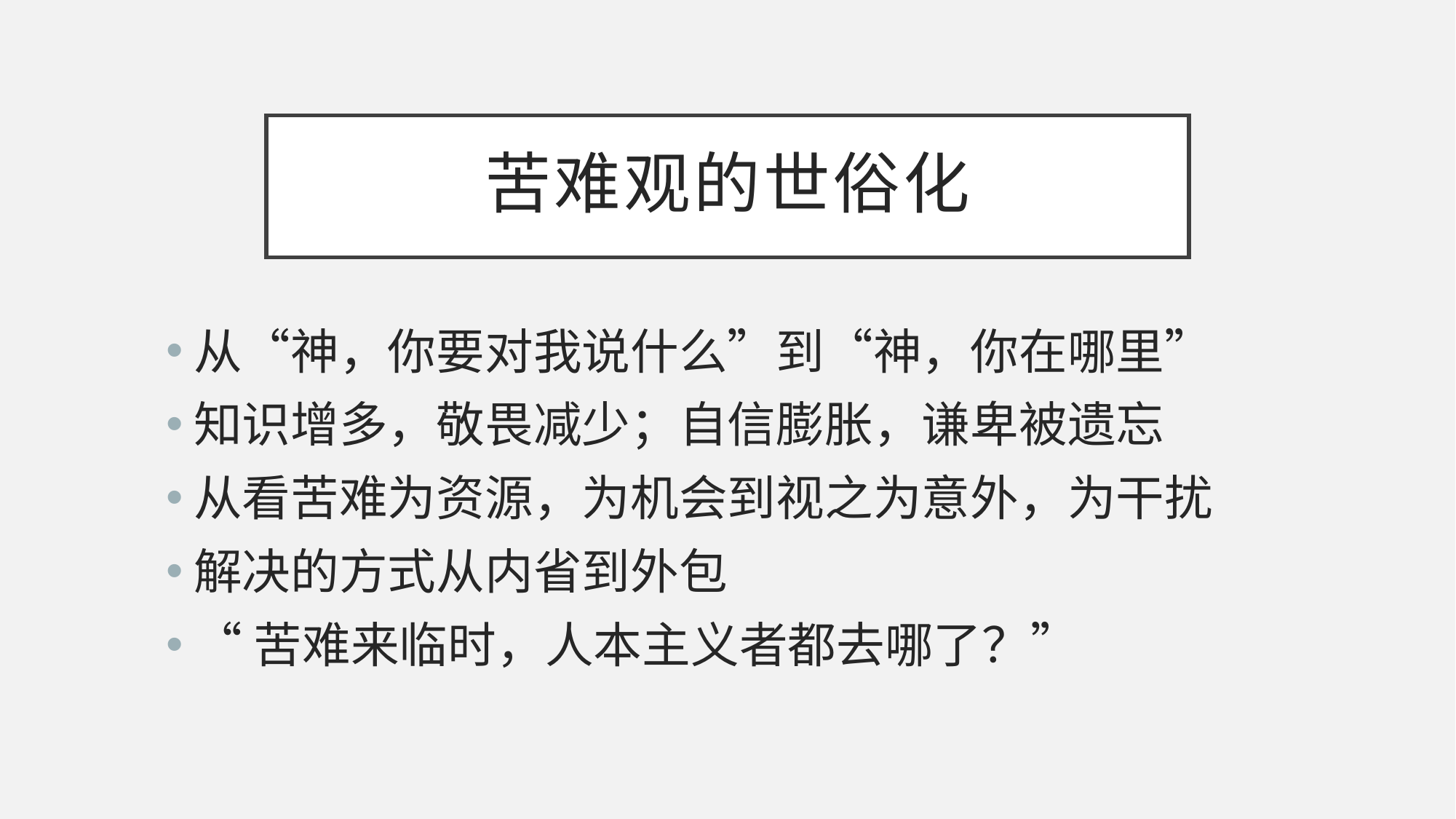

# 苦难观的世俗化
从“神，你要对我说什么”到“神，你在哪里”
知识增多，敬畏减少；自信膨胀，谦卑被遗忘
从看苦难为资源，为机会到视之为意外，为干扰
解决的方式从内省到外包
“苦难来临时，人本主义者都去哪了？”